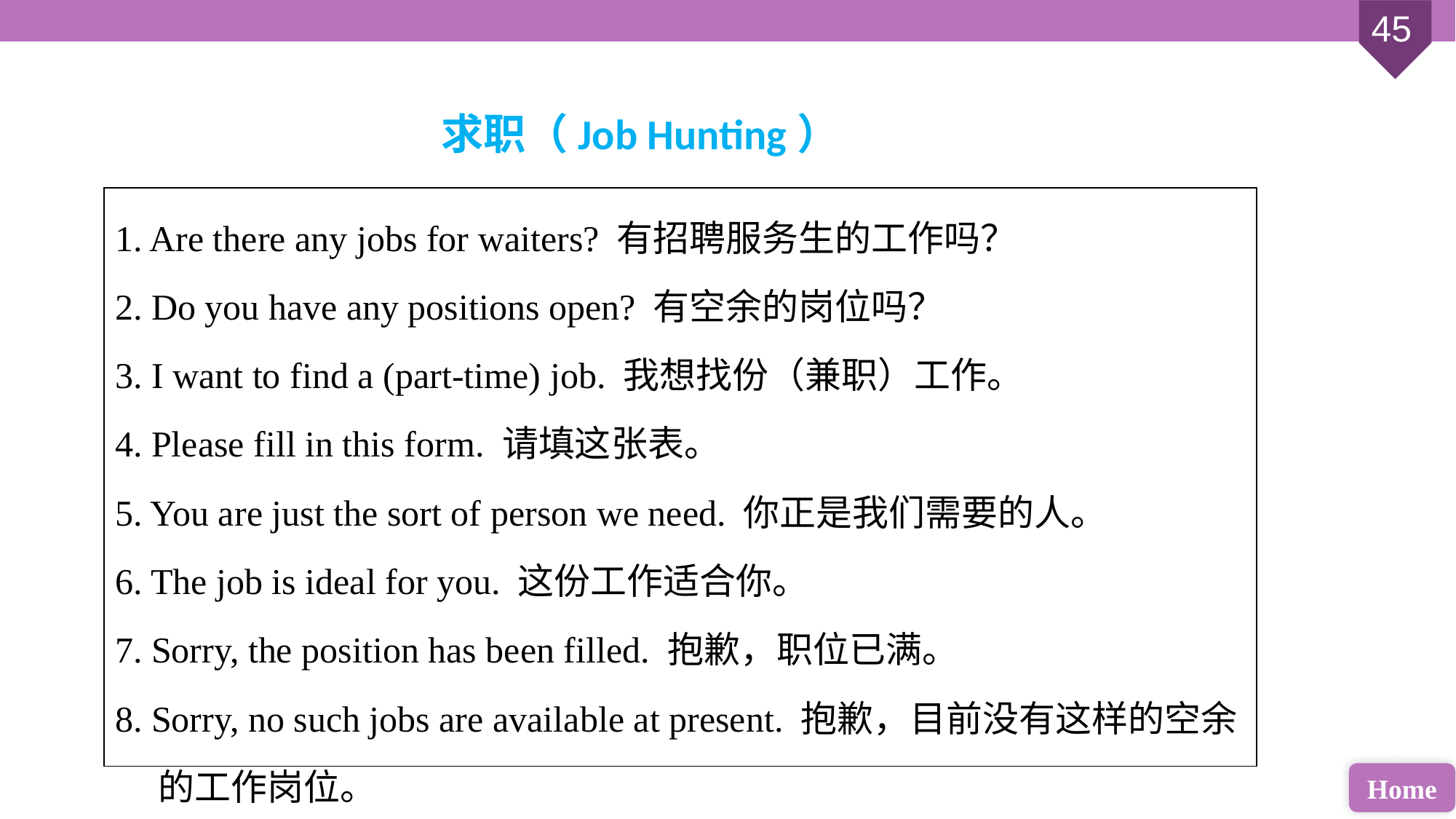

求职（Job Hunting）
| 1. Are there any jobs for waiters? 有招聘服务生的工作吗？ 2. Do you have any positions open? 有空余的岗位吗？ 3. I want to find a (part-time) job. 我想找份（兼职）工作。 4. Please fill in this form. 请填这张表。 5. You are just the sort of person we need. 你正是我们需要的人。 6. The job is ideal for you. 这份工作适合你。 7. Sorry, the position has been filled. 抱歉，职位已满。 8. Sorry, no such jobs are available at present. 抱歉，目前没有这样的空余的工作岗位。 9. I’ll contact you if anything turns up. 有新情况我会联系你的。 |
| --- |